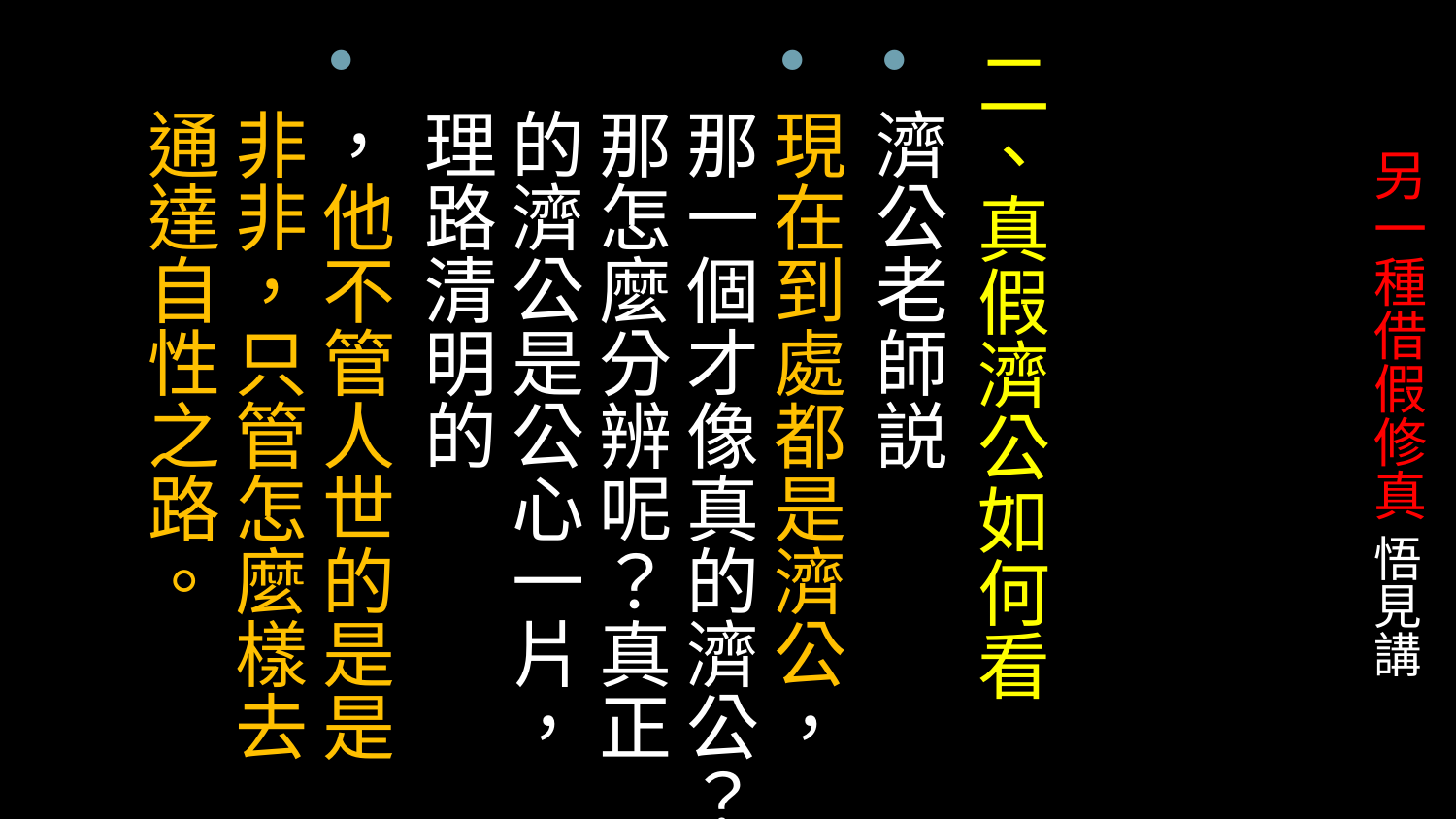

二、真假濟公如何看
濟公老師説
現在到處都是濟公，那一個才像真的濟公？那怎麼分辨呢？真正的濟公是公心一片，理路清明的
，他不管人世的是是非非，只管怎麼樣去通達自性之路。

# 另一種借假修真 悟見講